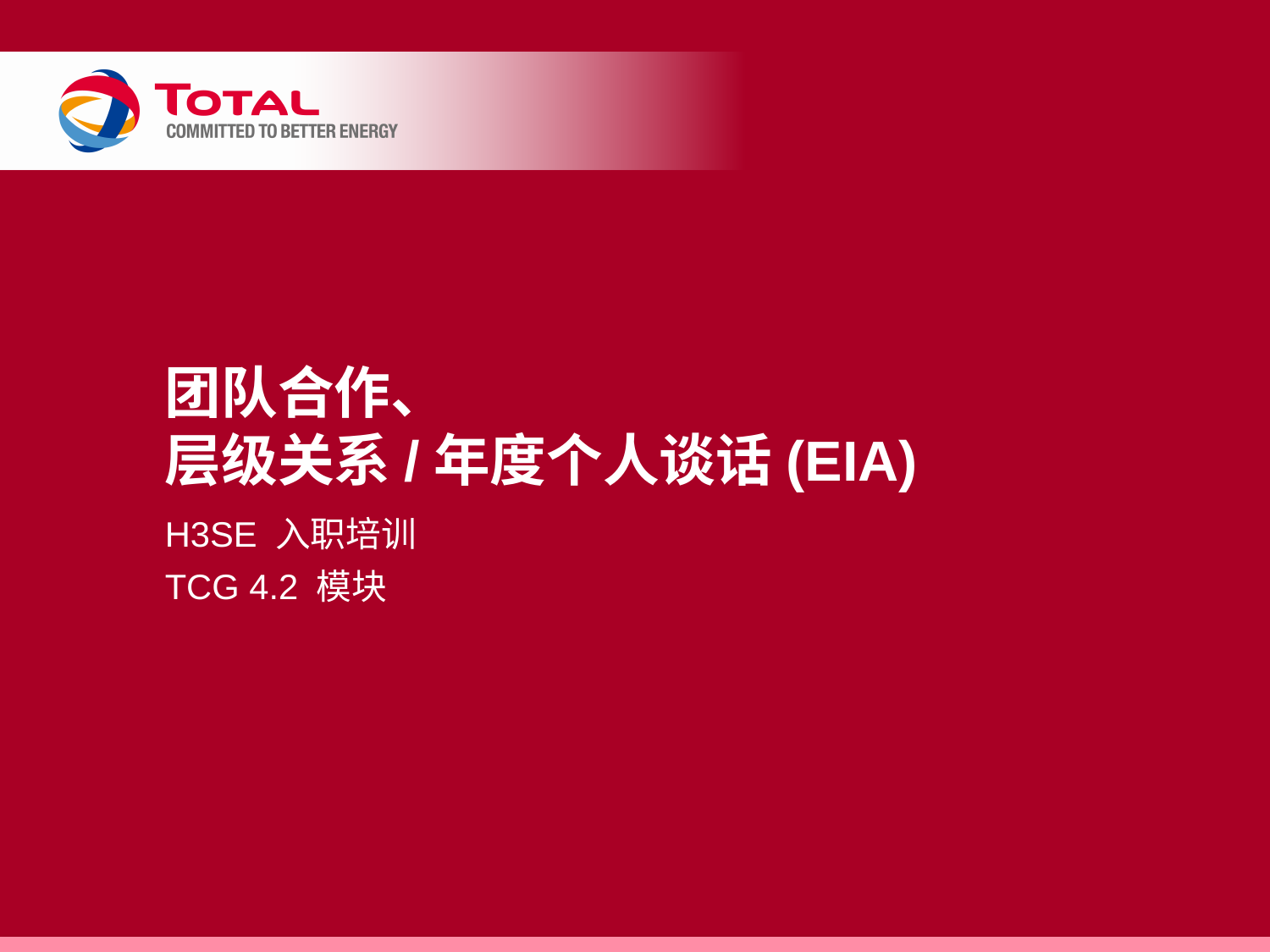

# 团队合作、 层级关系/年度个人谈话(EIA)

H3SE 入职培训
TCG 4.2 模块